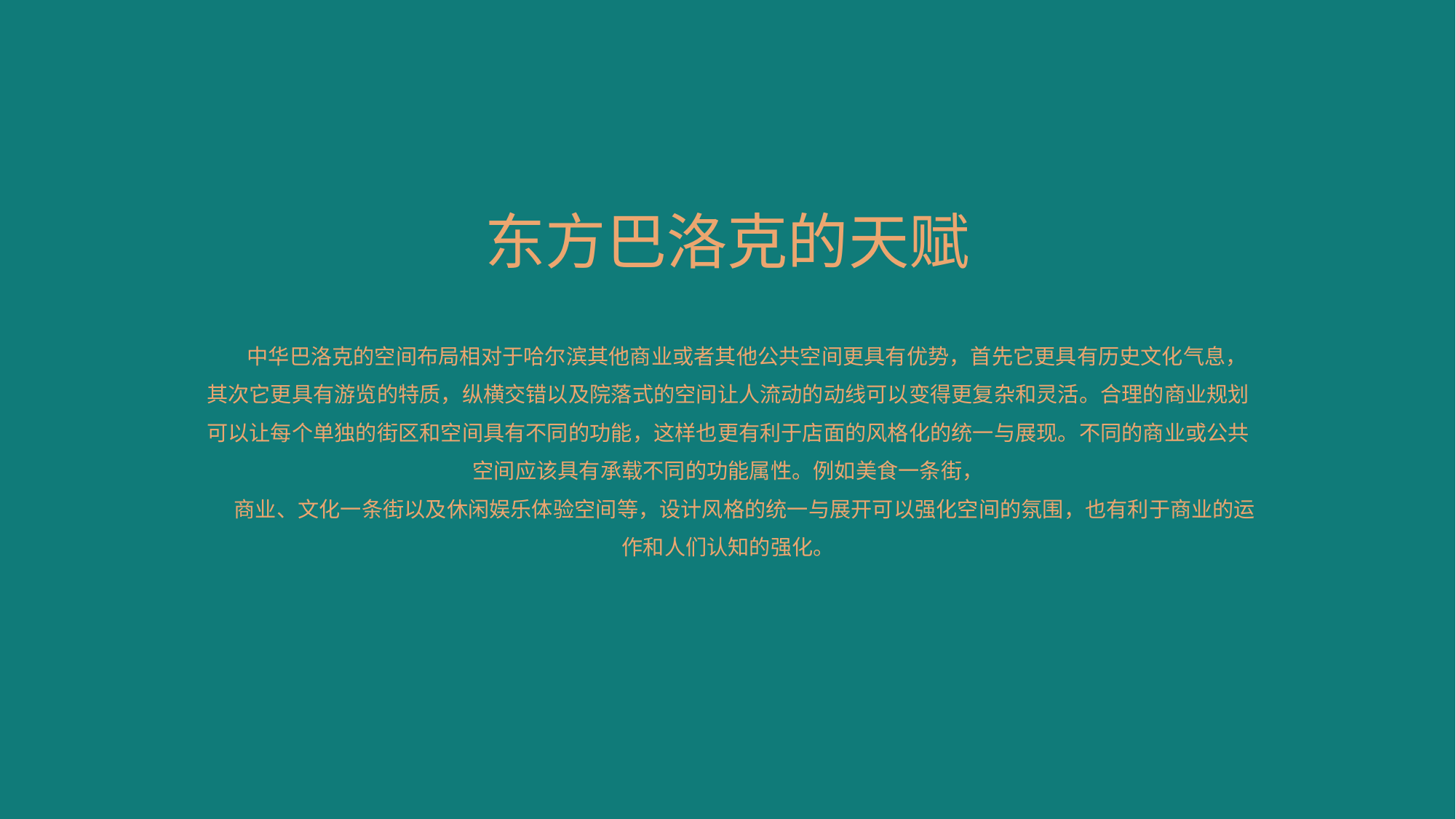

东方巴洛克的天赋
       中华巴洛克的空间布局相对于哈尔滨其他商业或者其他公共空间更具有优势，首先它更具有历史文化气息，其次它更具有游览的特质，纵横交错以及院落式的空间让人流动的动线可以变得更复杂和灵活。合理的商业规划可以让每个单独的街区和空间具有不同的功能，这样也更有利于店面的风格化的统一与展现。不同的商业或公共空间应该具有承载不同的功能属性。例如美食一条街，
      商业、文化一条街以及休闲娱乐体验空间等，设计风格的统一与展开可以强化空间的氛围，也有利于商业的运作和人们认知的强化。